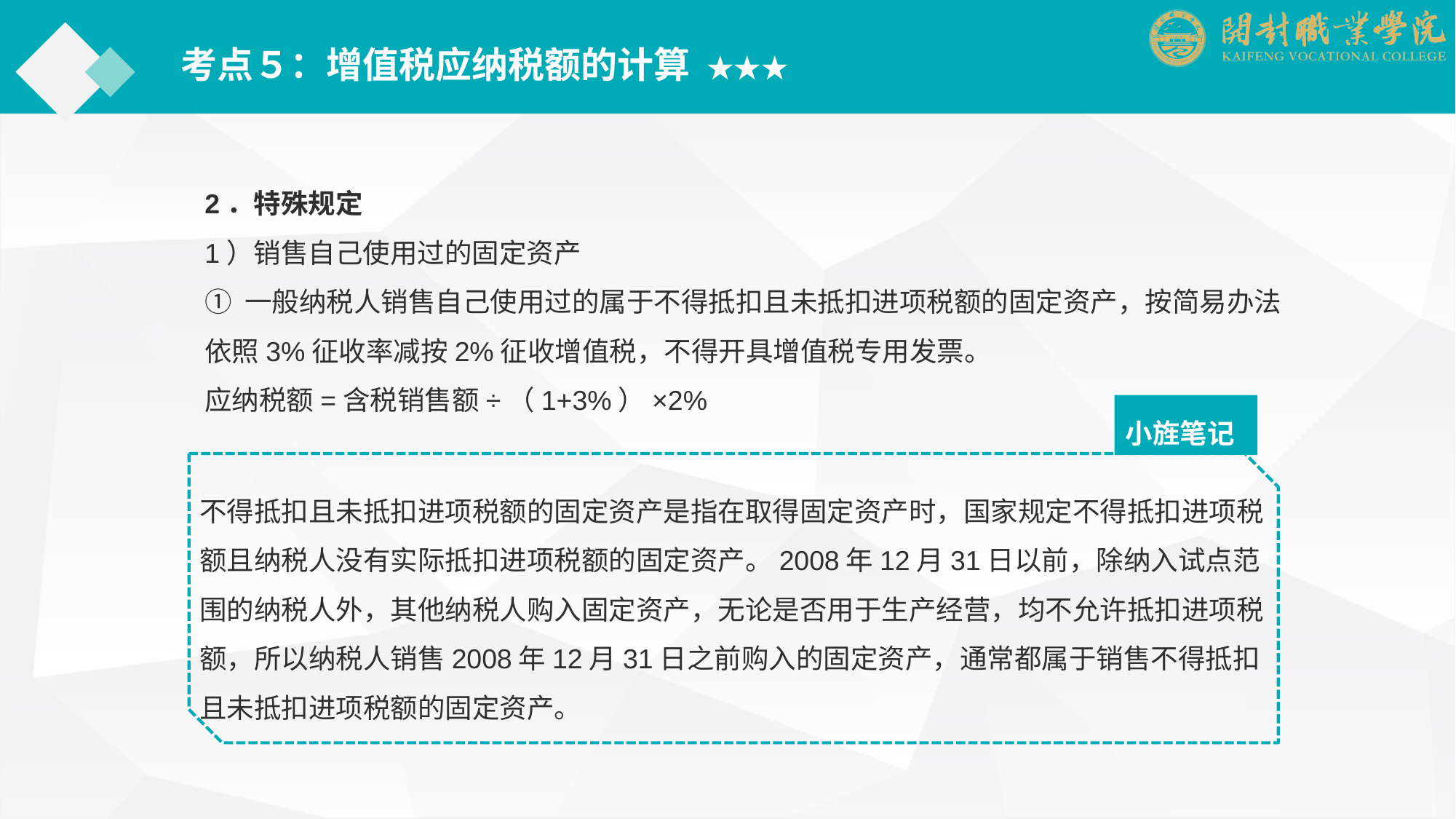

考点５：增值税应纳税额的计算  ★★★
2．特殊规定
1）销售自己使用过的固定资产
① 一般纳税人销售自己使用过的属于不得抵扣且未抵扣进项税额的固定资产，按简易办法依照3%征收率减按2%征收增值税，不得开具增值税专用发票。
应纳税额=含税销售额÷（1+3%）×2%
小旌笔记

不得抵扣且未抵扣进项税额的固定资产是指在取得固定资产时，国家规定不得抵扣进项税额且纳税人没有实际抵扣进项税额的固定资产。2008年12月31日以前，除纳入试点范围的纳税人外，其他纳税人购入固定资产，无论是否用于生产经营，均不允许抵扣进项税额，所以纳税人销售2008年12月31日之前购入的固定资产，通常都属于销售不得抵扣且未抵扣进项税额的固定资产。